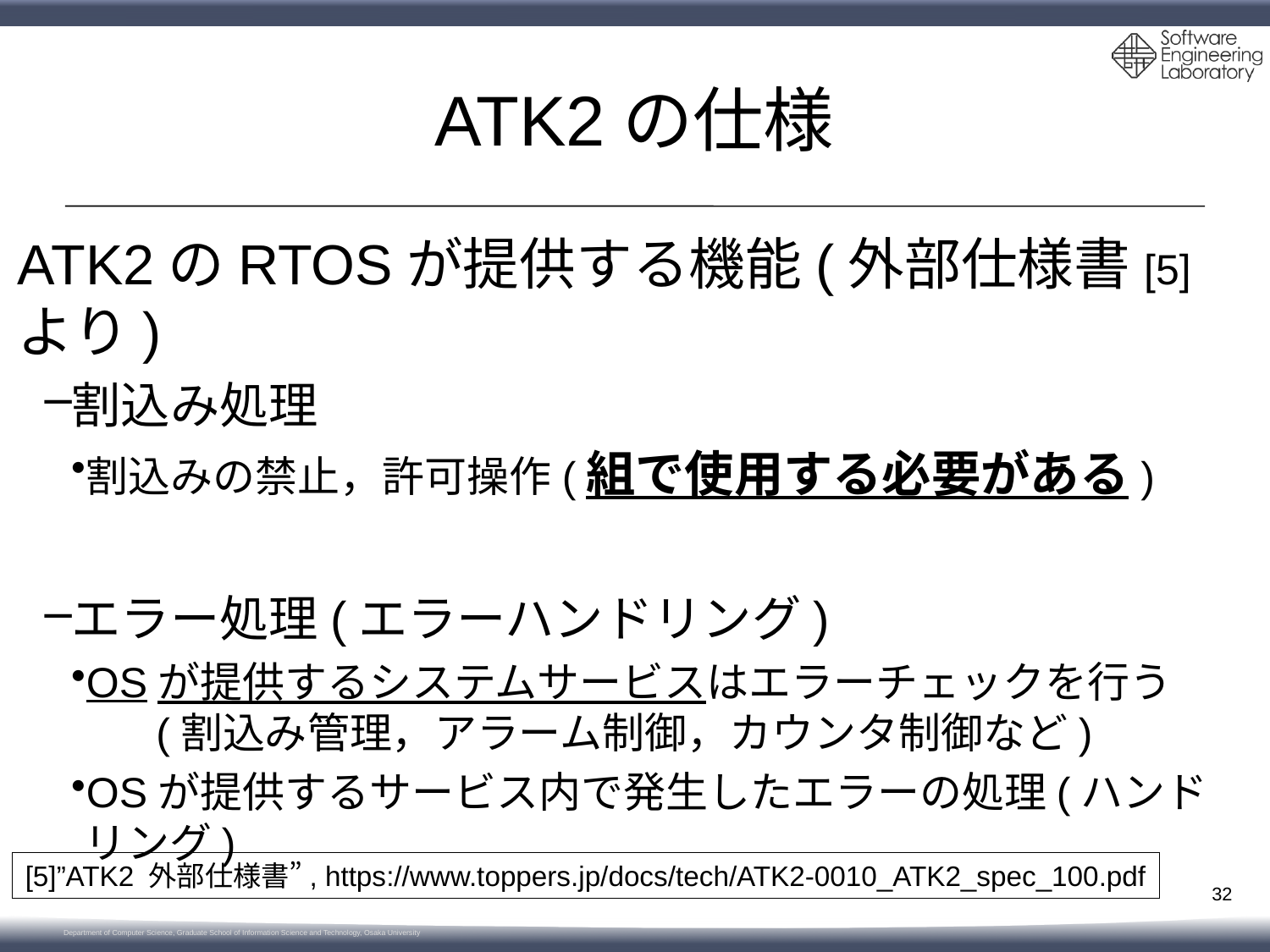

# ATK2の仕様
ATK2のRTOSが提供する機能(外部仕様書[5]より)
割込み処理
割込みの禁止，許可操作(組で使用する必要がある)

エラー処理(エラーハンドリング)
OSが提供するシステムサービスはエラーチェックを行う         　(割込み管理，アラーム制御，カウンタ制御など)
OSが提供するサービス内で発生したエラーの処理(ハンドリング)
[5]”ATK2 外部仕様書”, https://www.toppers.jp/docs/tech/ATK2-0010_ATK2_spec_100.pdf
32